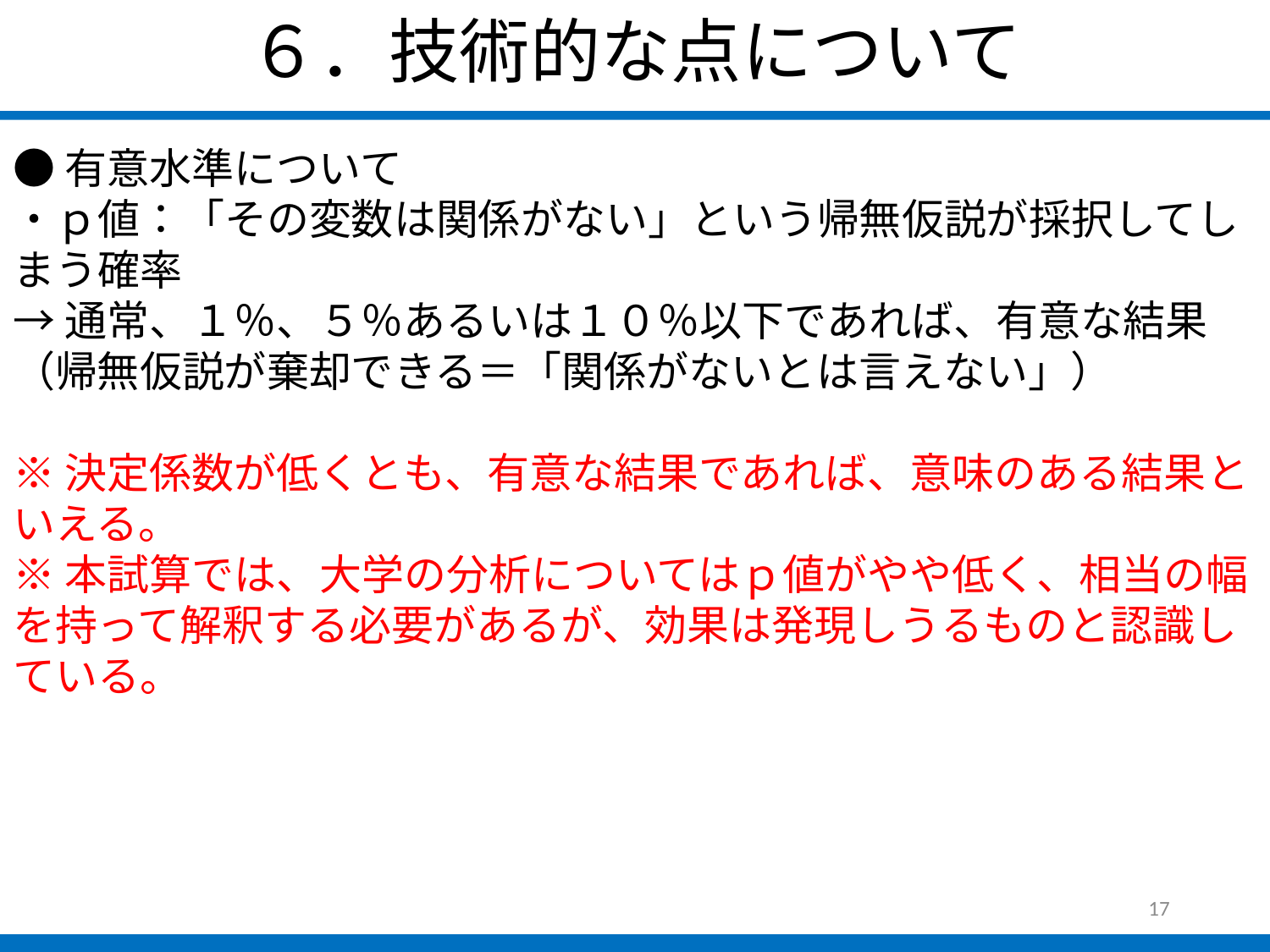

６．技術的な点について

●有意水準について
・ｐ値：「その変数は関係がない」という帰無仮説が採択してしまう確率
→通常、１％、５％あるいは１０％以下であれば、有意な結果
（帰無仮説が棄却できる＝「関係がないとは言えない」）

※決定係数が低くとも、有意な結果であれば、意味のある結果といえる。
※本試算では、大学の分析についてはｐ値がやや低く、相当の幅を持って解釈する必要があるが、効果は発現しうるものと認識している。
17